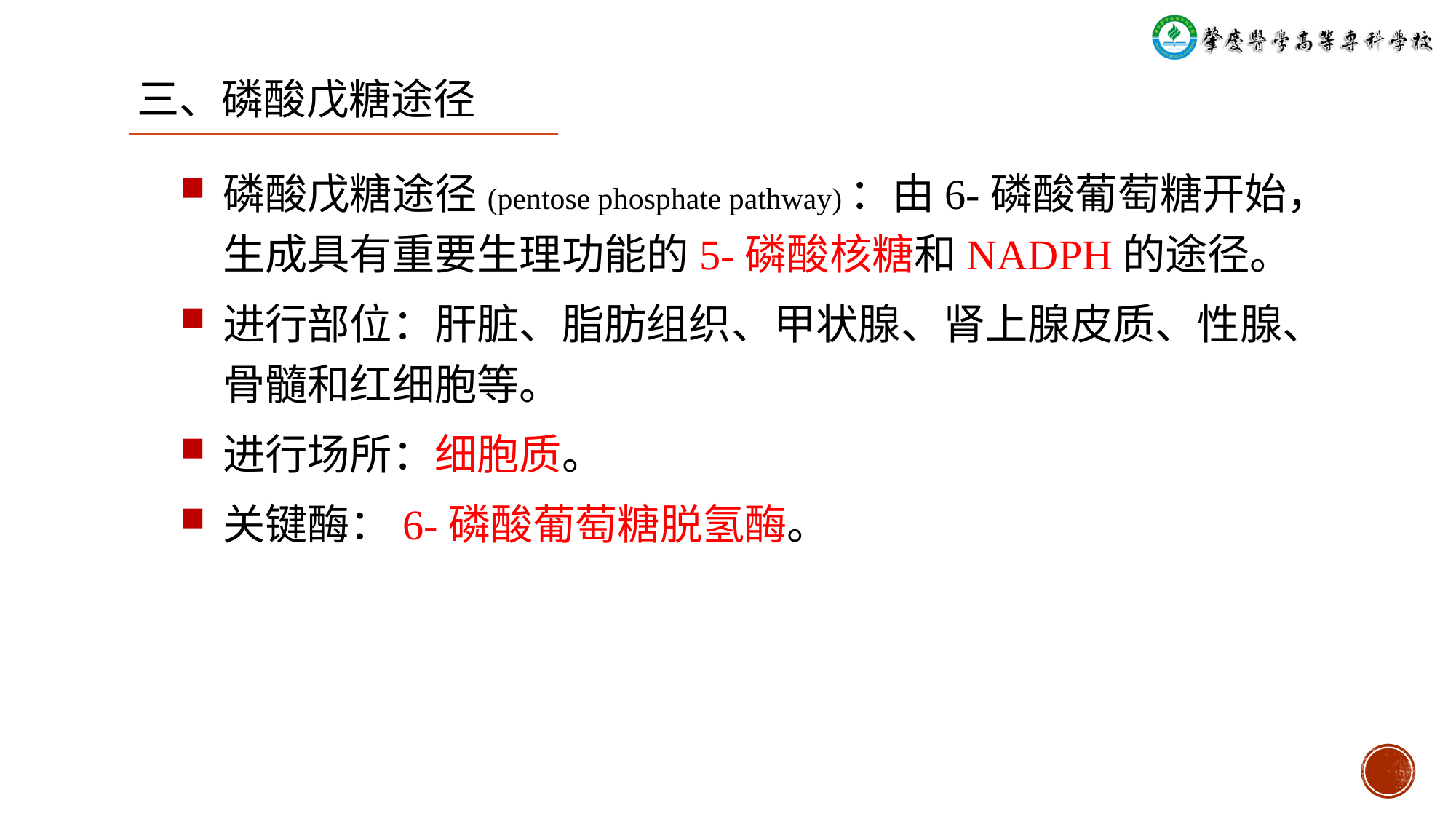

# 三、磷酸戊糖途径
磷酸戊糖途径(pentose phosphate pathway)：由6-磷酸葡萄糖开始，生成具有重要生理功能的5-磷酸核糖和NADPH的途径。
进行部位：肝脏、脂肪组织、甲状腺、肾上腺皮质、性腺、骨髓和红细胞等。
进行场所：细胞质。
关键酶：6-磷酸葡萄糖脱氢酶。